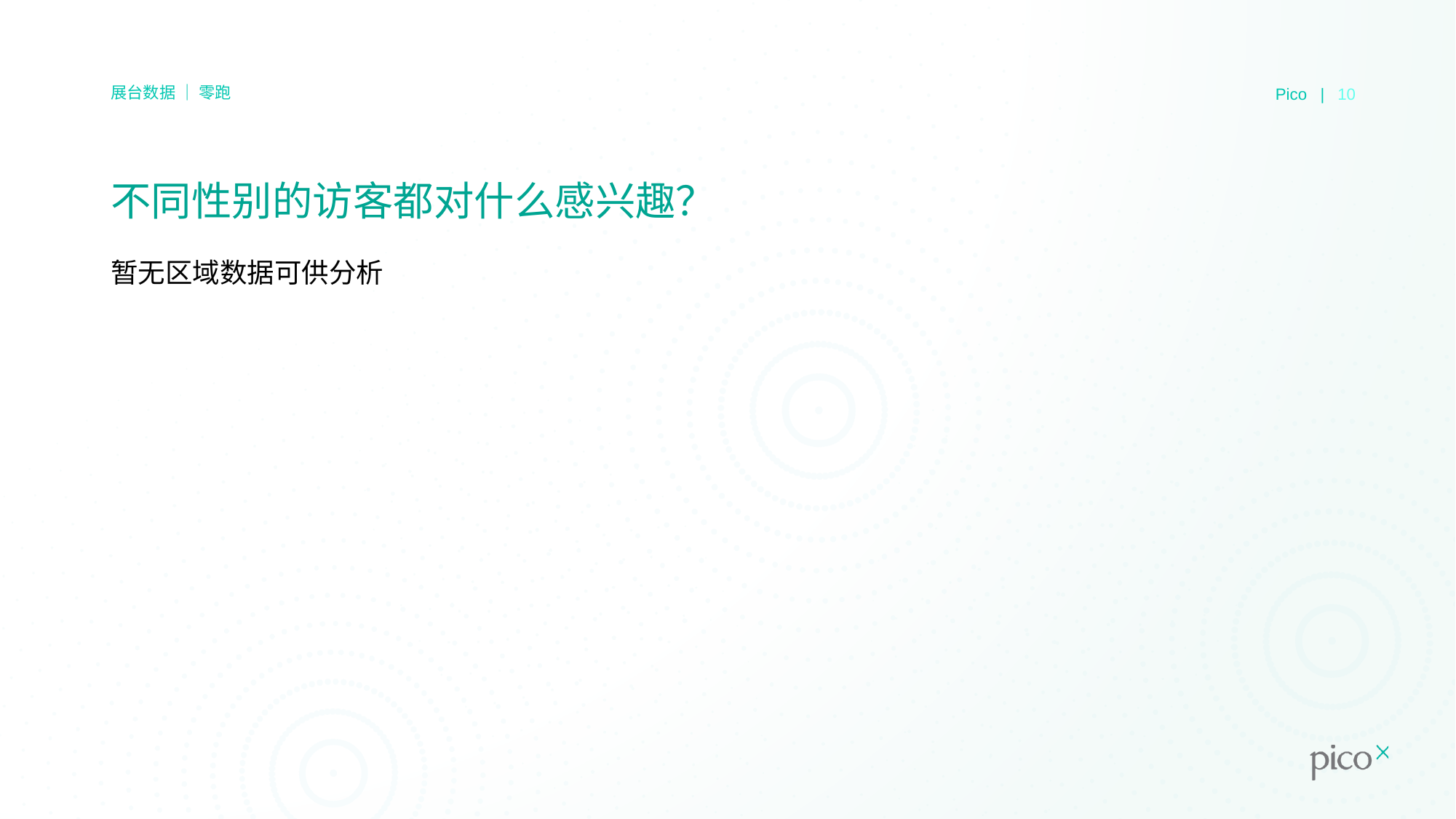

Pico   |
10
展台数据 ｜ 零跑
# 不同性别的访客都对什么感兴趣？
暂无区域数据可供分析